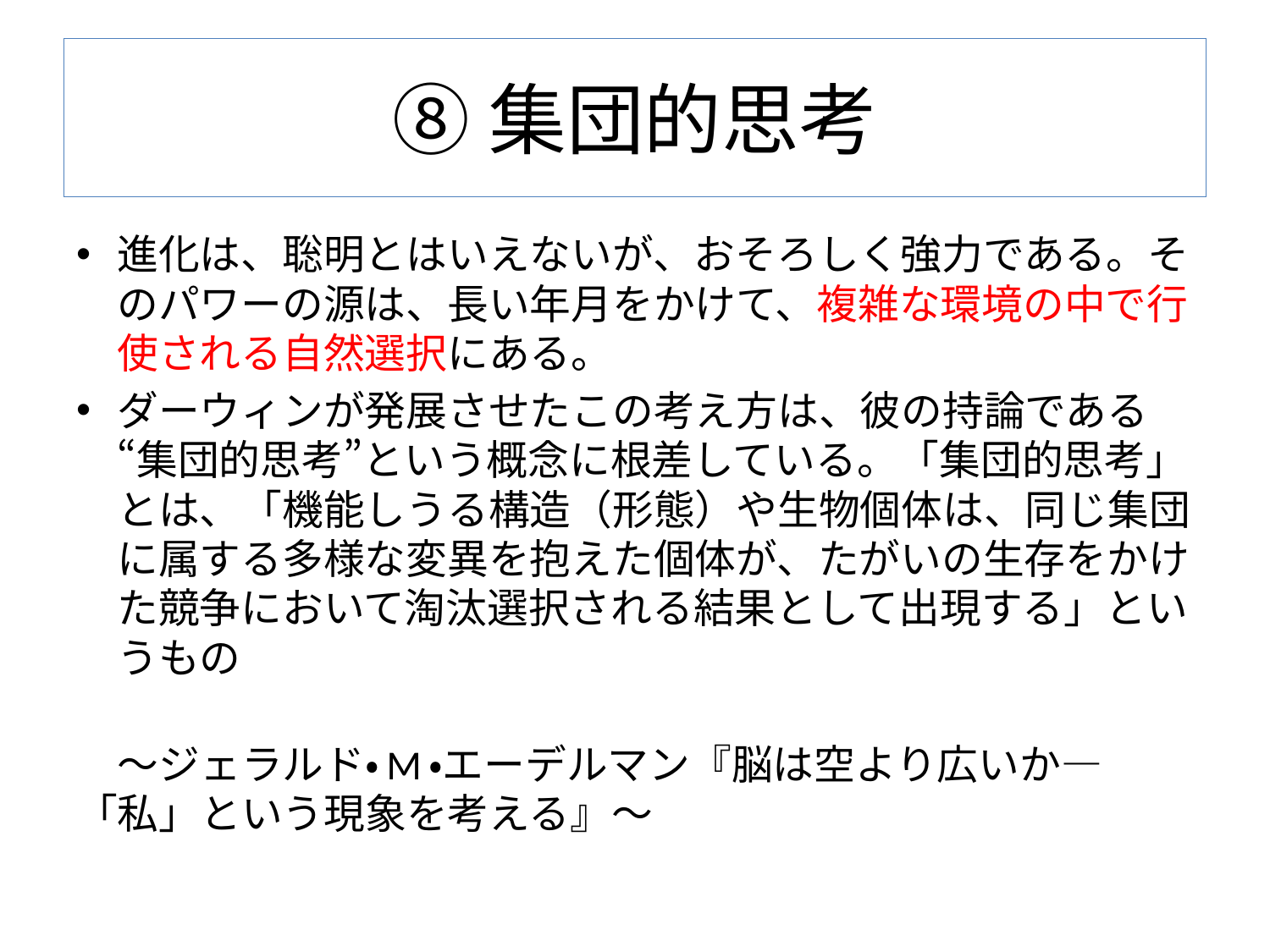

# ⑧集団的思考
進化は、聡明とはいえないが、おそろしく強力である。そのパワーの源は、長い年月をかけて、複雑な環境の中で行使される自然選択にある。
ダーウィンが発展させたこの考え方は、彼の持論である“集団的思考”という概念に根差している。「集団的思考」とは、「機能しうる構造（形態）や生物個体は、同じ集団に属する多様な変異を抱えた個体が、たがいの生存をかけた競争において淘汰選択される結果として出現する」というもの
　～ジェラルド・M・エーデルマン『脳は空より広いか―「私」という現象を考える』～